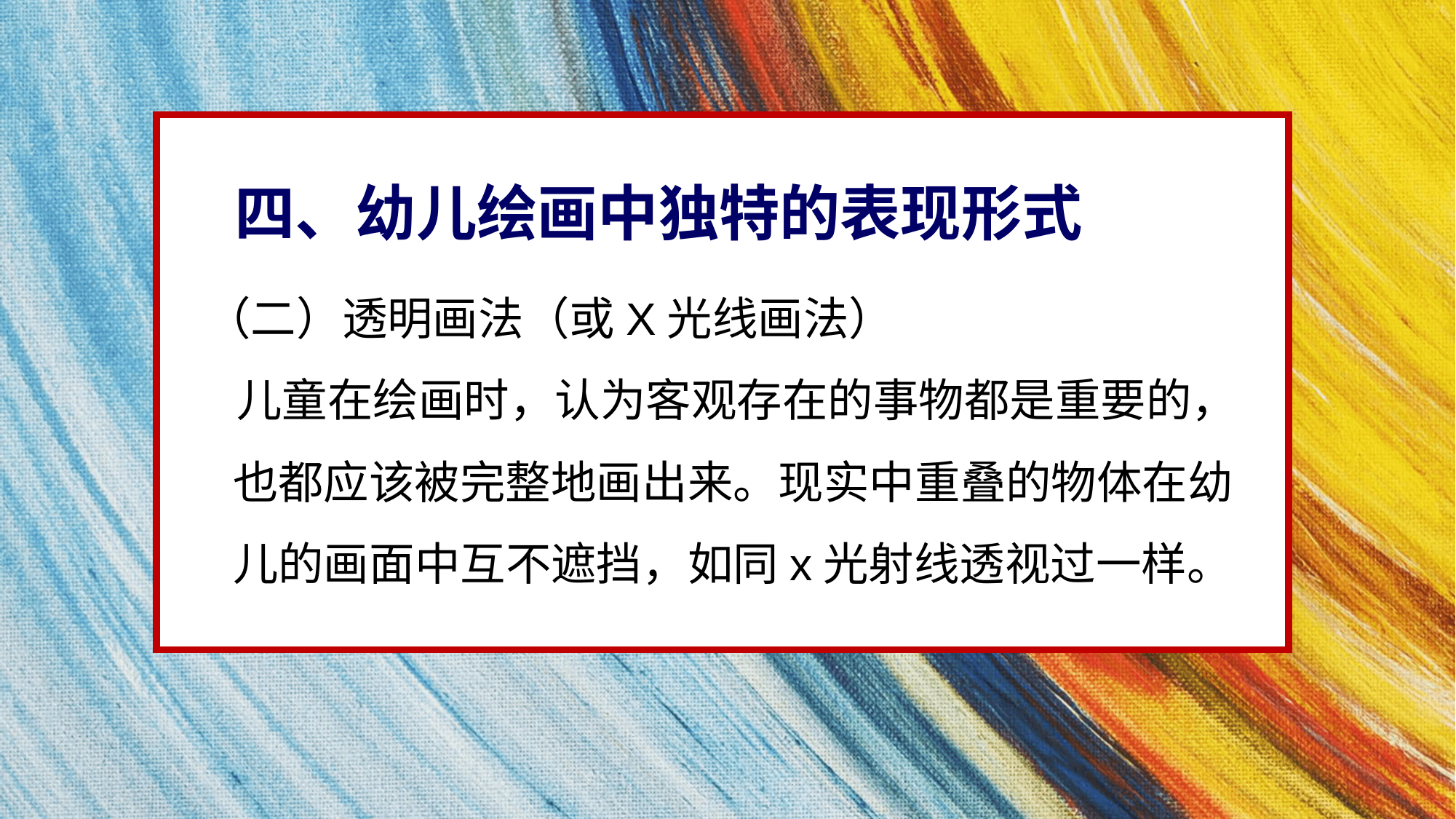

# 四、幼儿绘画中独特的表现形式
（二）透明画法（或X光线画法）
  儿童在绘画时，认为客观存在的事物都是重要的，也都应该被完整地画出来。现实中重叠的物体在幼儿的画面中互不遮挡，如同x光射线透视过一样。